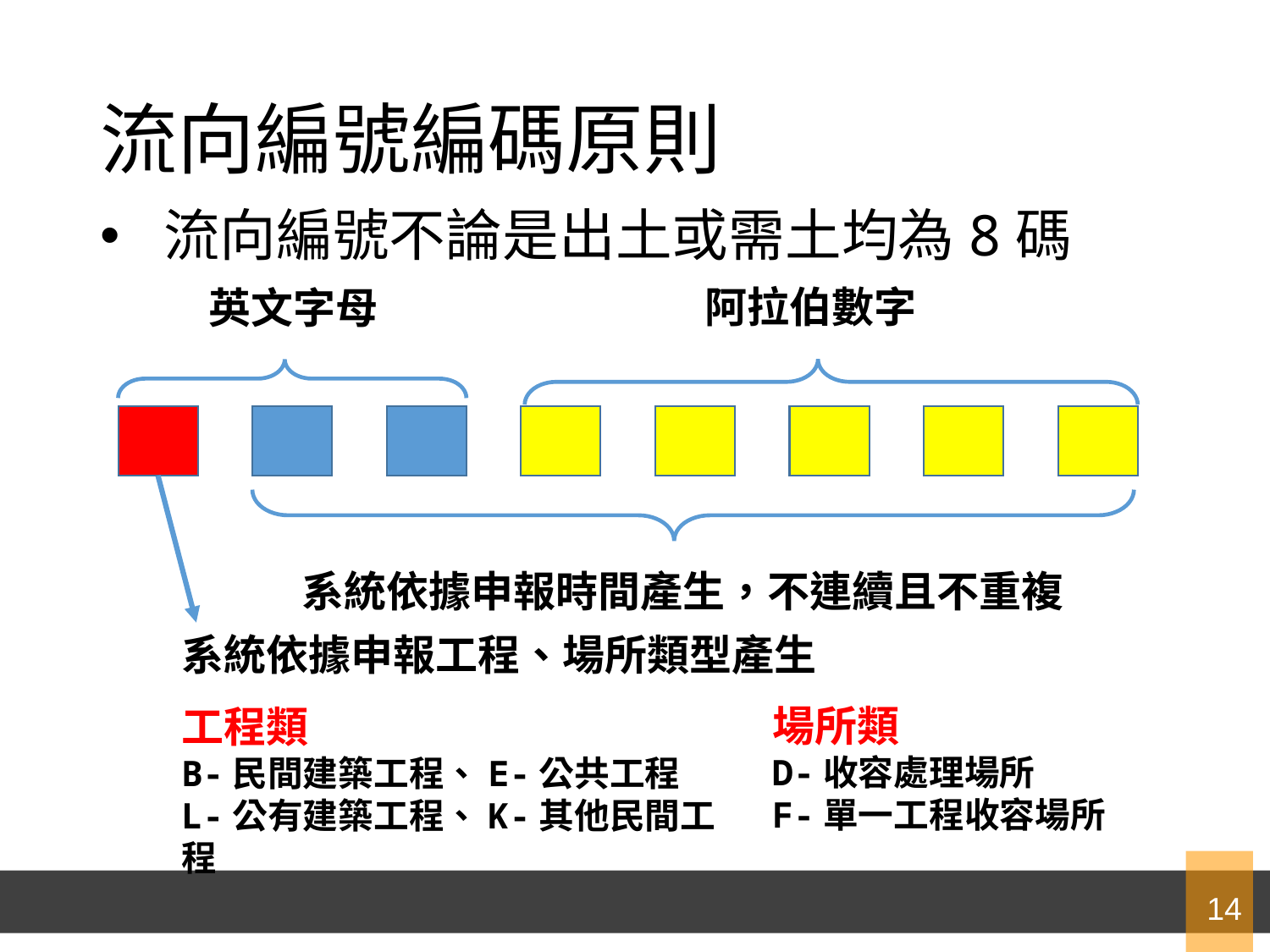

# 流向編號編碼原則

流向編號不論是出土或需土均為8碼

阿拉伯數字
英文字母

系統依據申報時間產生，不連續且不重複
系統依據申報工程、場所類型產生
場所類
D-收容處理場所
F-單一工程收容場所
工程類
B-民間建築工程、E-公共工程
L-公有建築工程、K-其他民間工程
14